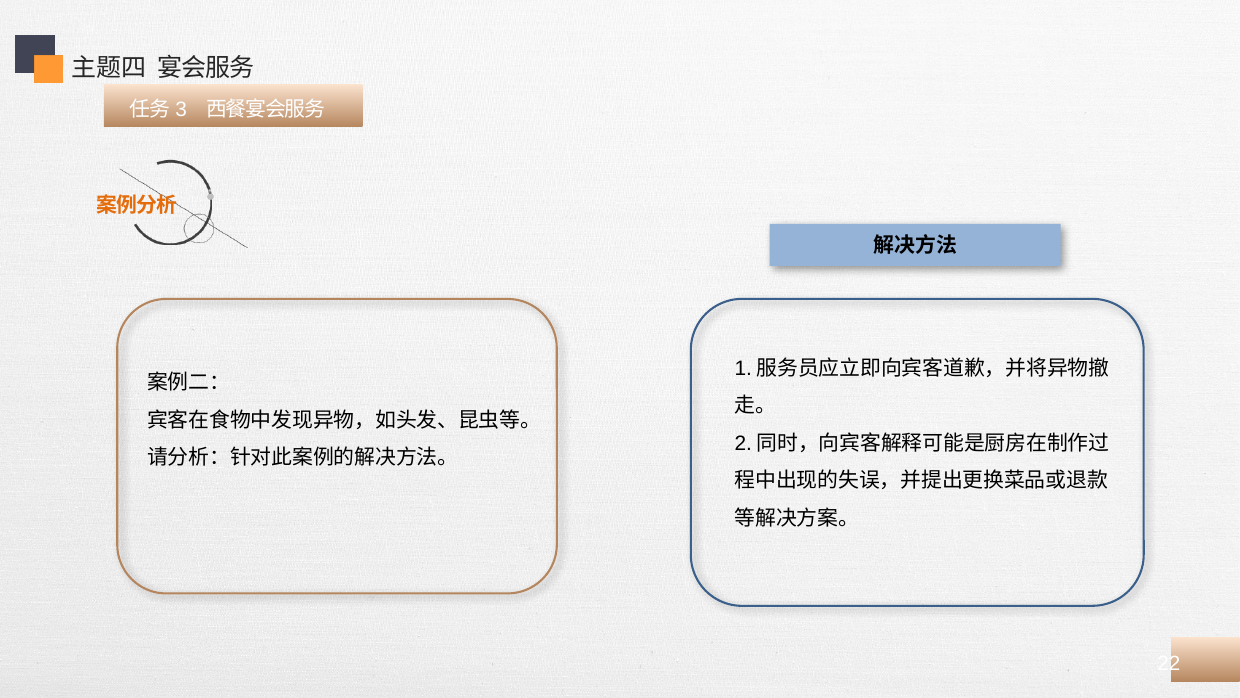

主题四  宴会服务
 任务3   西餐宴会服务
解决方法

案例二：
宾客在食物中发现异物，如头发、昆虫等。
请分析：针对此案例的解决方法。

1.服务员应立即向宾客道歉，并将异物撤走。
2.同时，向宾客解释可能是厨房在制作过程中出现的失误，并提出更换菜品或退款等解决方案。